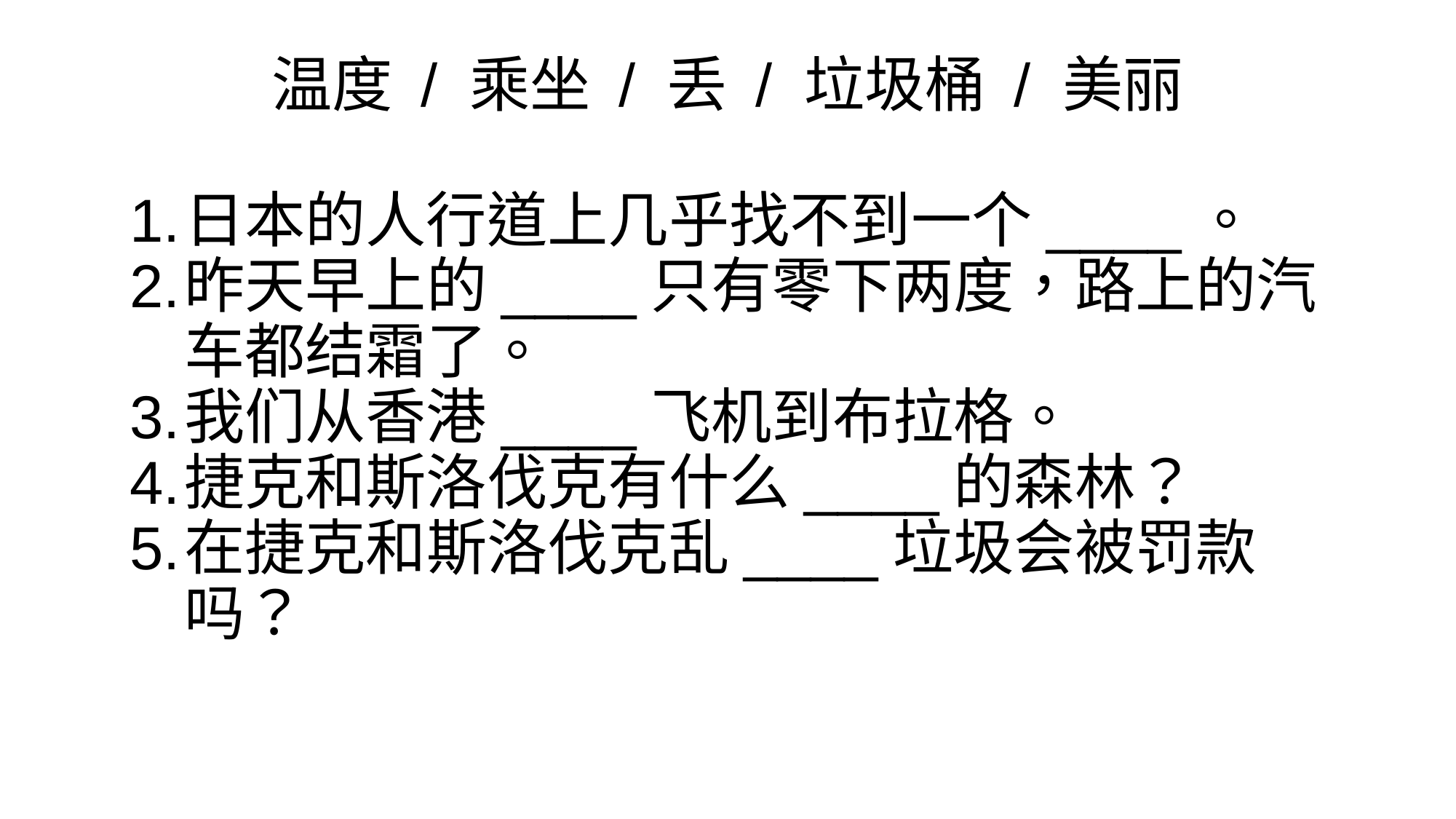

# 温度 / 乘坐 / 丢 / 垃圾桶 / 美丽
日本的人行道上几乎找不到一个____。
昨天早上的____只有零下两度，路上的汽车都结霜了。
我们从香港____飞机到布拉格。
捷克和斯洛伐克有什么____的森林？
在捷克和斯洛伐克乱____垃圾会被罚款吗？